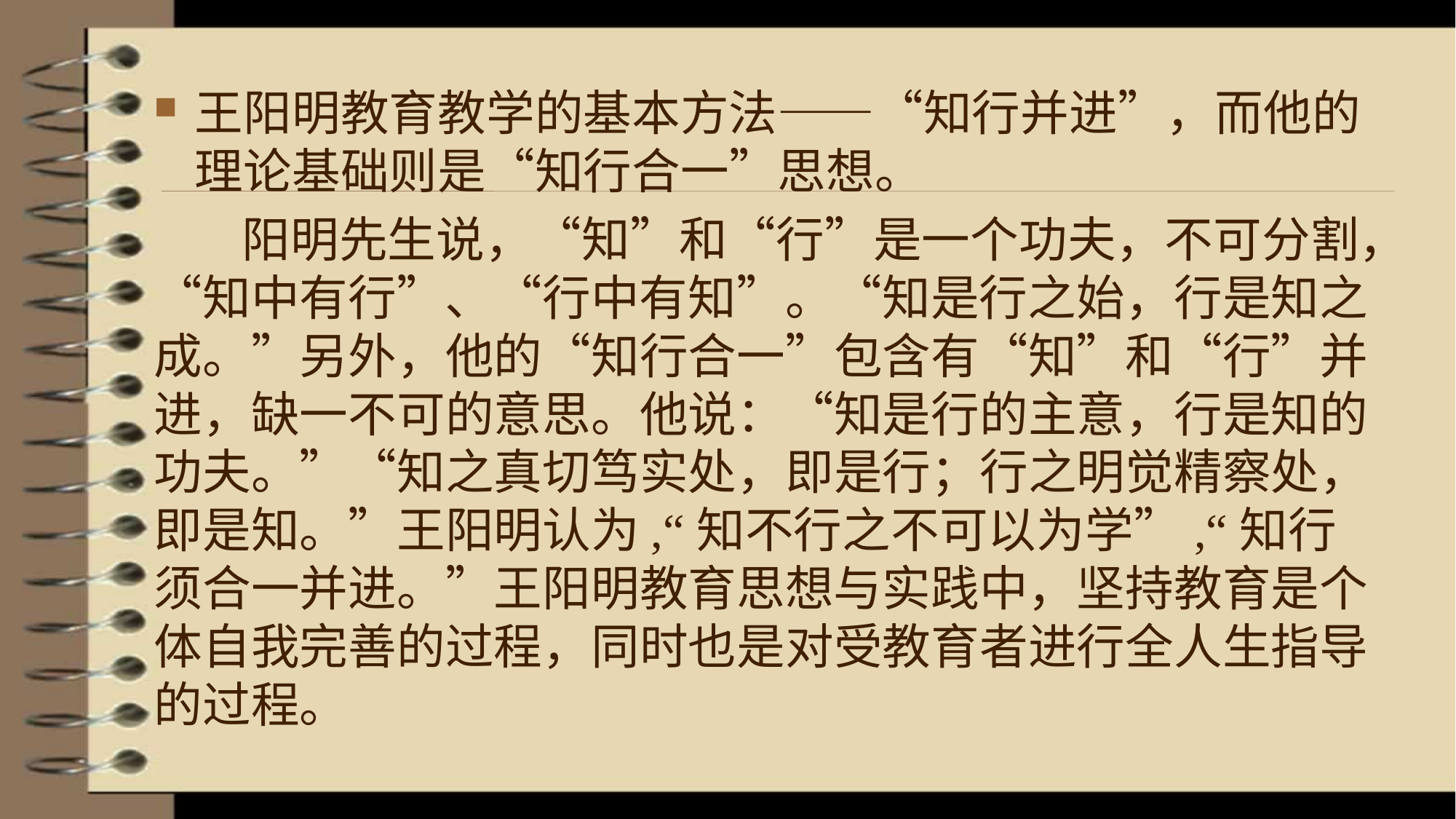

#
王阳明教育教学的基本方法——“知行并进”，而他的理论基础则是“知行合一”思想。
       阳明先生说，“知”和“行”是一个功夫，不可分割，“知中有行”、“行中有知”。“知是行之始，行是知之成。”另外，他的“知行合一”包含有“知”和“行”并进，缺一不可的意思。他说：“知是行的主意，行是知的功夫。”“知之真切笃实处，即是行；行之明觉精察处，即是知。”王阳明认为,“知不行之不可以为学”,“知行须合一并进。”王阳明教育思想与实践中，坚持教育是个体自我完善的过程，同时也是对受教育者进行全人生指导的过程。